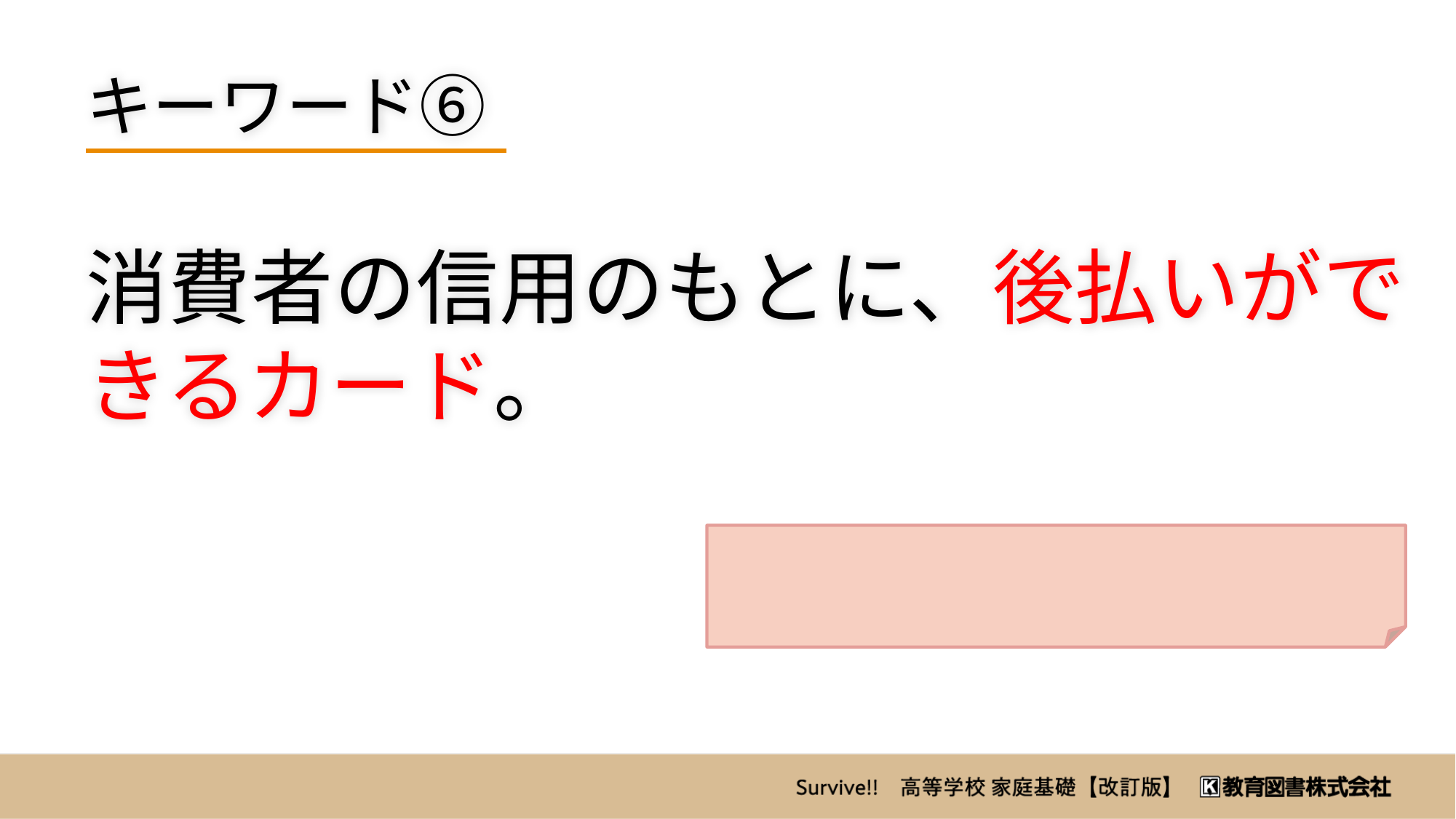

キーワード⑥
消費者の信用のもとに、後払いができるカード。

クレジットカード